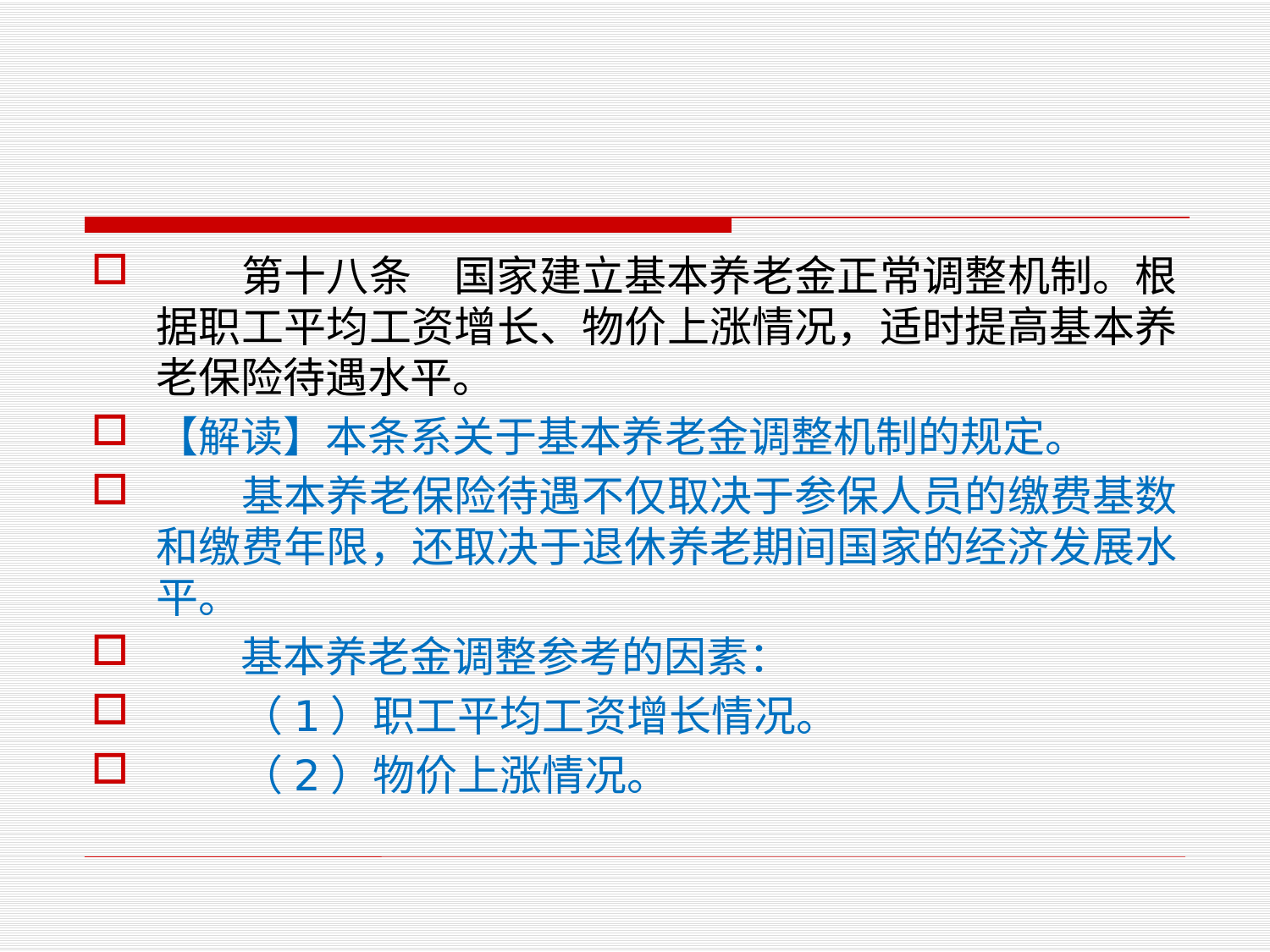

第十八条　国家建立基本养老金正常调整机制。根据职工平均工资增长、物价上涨情况，适时提高基本养老保险待遇水平。
【解读】本条系关于基本养老金调整机制的规定。
　　基本养老保险待遇不仅取决于参保人员的缴费基数和缴费年限，还取决于退休养老期间国家的经济发展水平。
　　基本养老金调整参考的因素：
　　（1）职工平均工资增长情况。
　　（2）物价上涨情况。